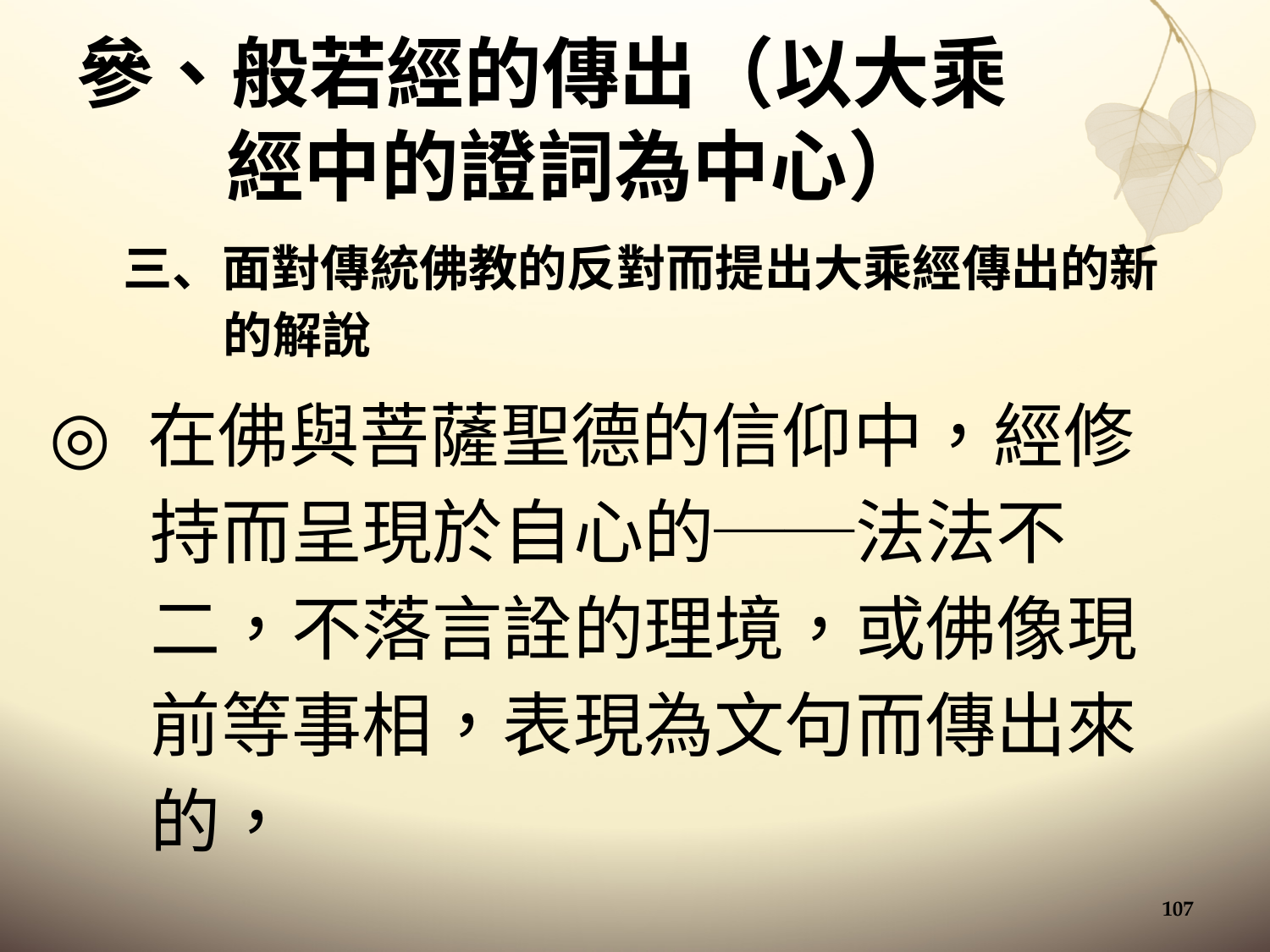

# 參、般若經的傳出（以大乘經中的證詞為中心）
三、面對傳統佛教的反對而提出大乘經傳出的新的解說
◎ 在佛與菩薩聖德的信仰中，經修持而呈現於自心的──法法不二，不落言詮的理境，或佛像現前等事相，表現為文句而傳出來的，
107